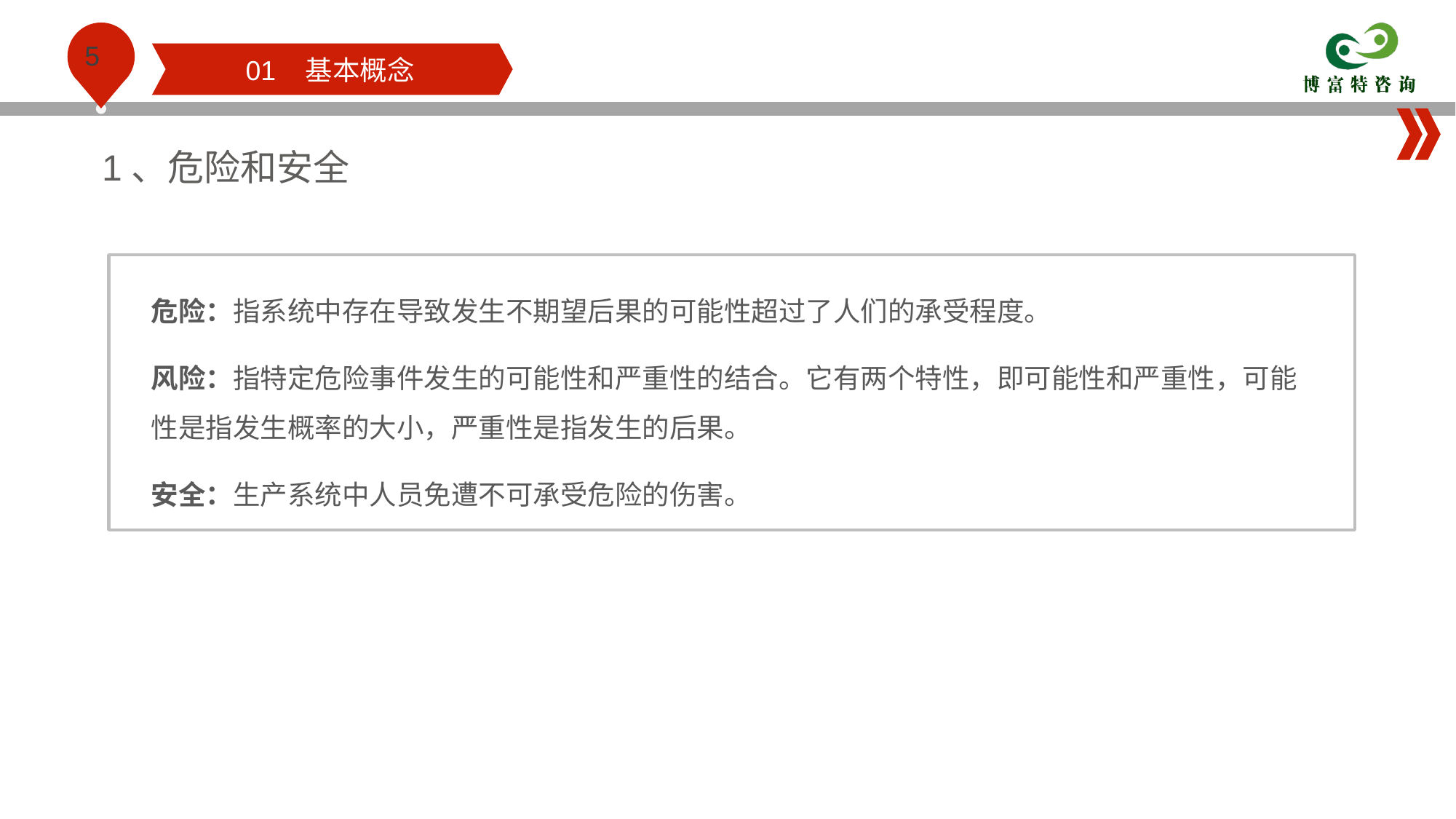

01   基本概念
1、危险和安全

危险：指系统中存在导致发生不期望后果的可能性超过了人们的承受程度。
风险：指特定危险事件发生的可能性和严重性的结合。它有两个特性，即可能性和严重性，可能性是指发生概率的大小，严重性是指发生的后果。
安全：生产系统中人员免遭不可承受危险的伤害。